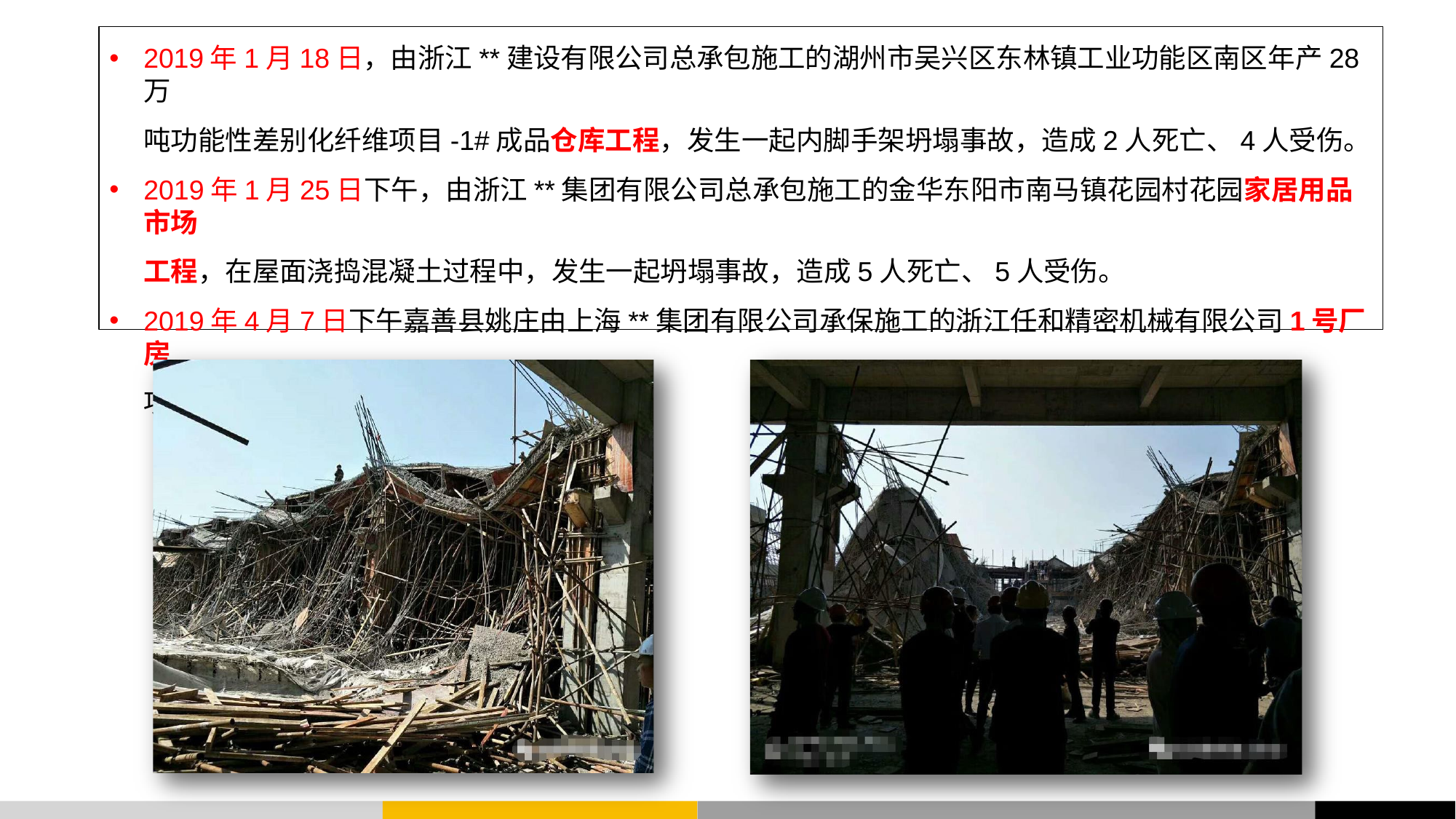

2019年1月18日，由浙江**建设有限公司总承包施工的湖州市吴兴区东林镇工业功能区南区年产28万
吨功能性差别化纤维项目-1#成品仓库工程，发生一起内脚手架坍塌事故，造成2人死亡、4人受伤。
2019年1月25日下午，由浙江**集团有限公司总承包施工的金华东阳市南马镇花园村花园家居用品市场
工程，在屋面浇捣混凝土过程中，发生一起坍塌事故，造成5人死亡、5人受伤。
2019年4月7日下午嘉善县姚庄由上海**集团有限公司承保施工的浙江任和精密机械有限公司1号厂房
项目发生支模架坍塌事故。